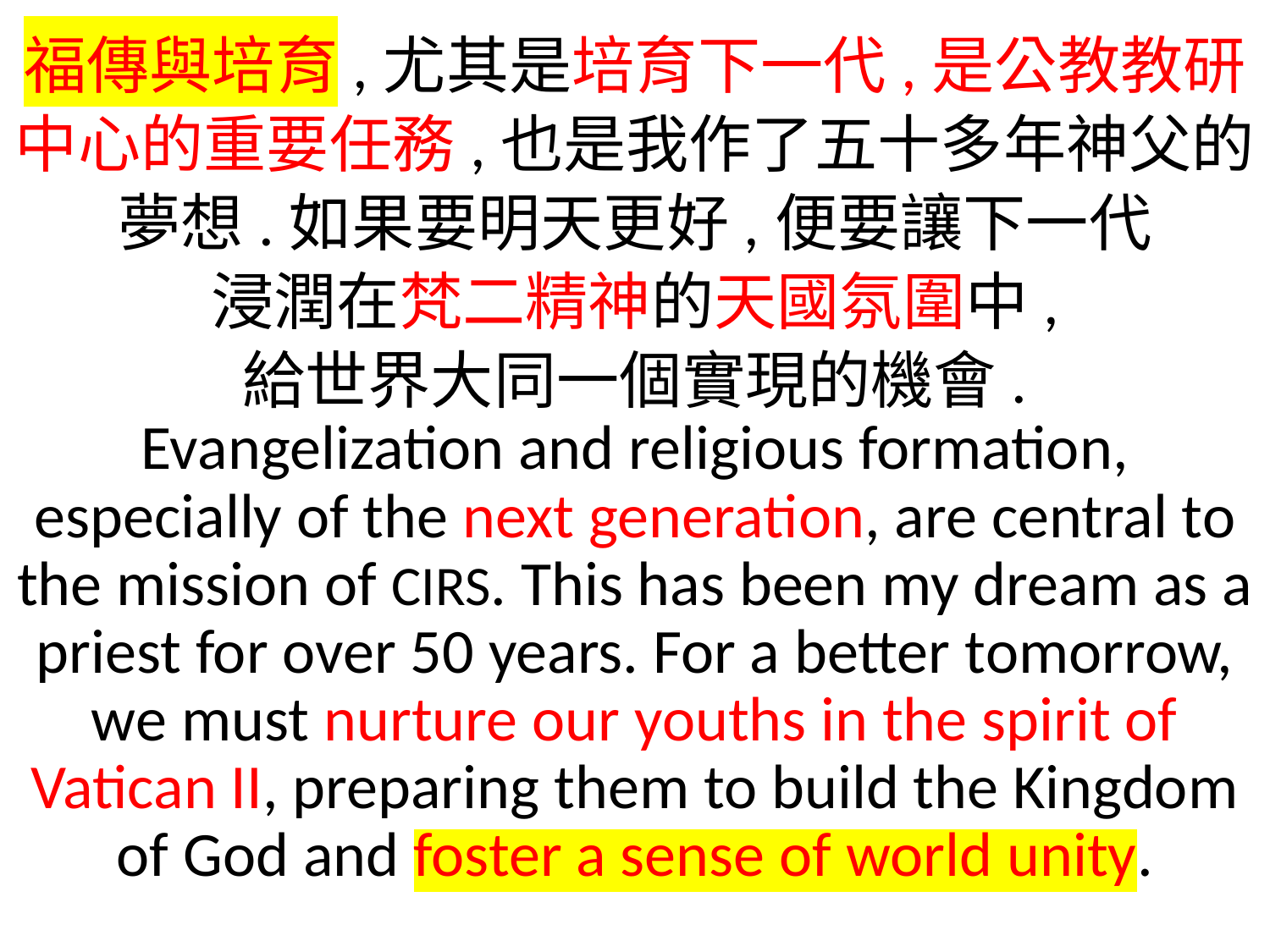

福傳與培育,尤其是培育下一代,是公教教研中心的重要任務,也是我作了五十多年神父的
夢想.如果要明天更好,便要讓下一代
浸潤在梵二精神的天國氛圍中,
給世界大同一個實現的機會.
Evangelization and religious formation, especially of the next generation, are central to the mission of CIRS. This has been my dream as a priest for over 50 years. For a better tomorrow, we must nurture our youths in the spirit of Vatican II, preparing them to build the Kingdom of God and foster a sense of world unity.